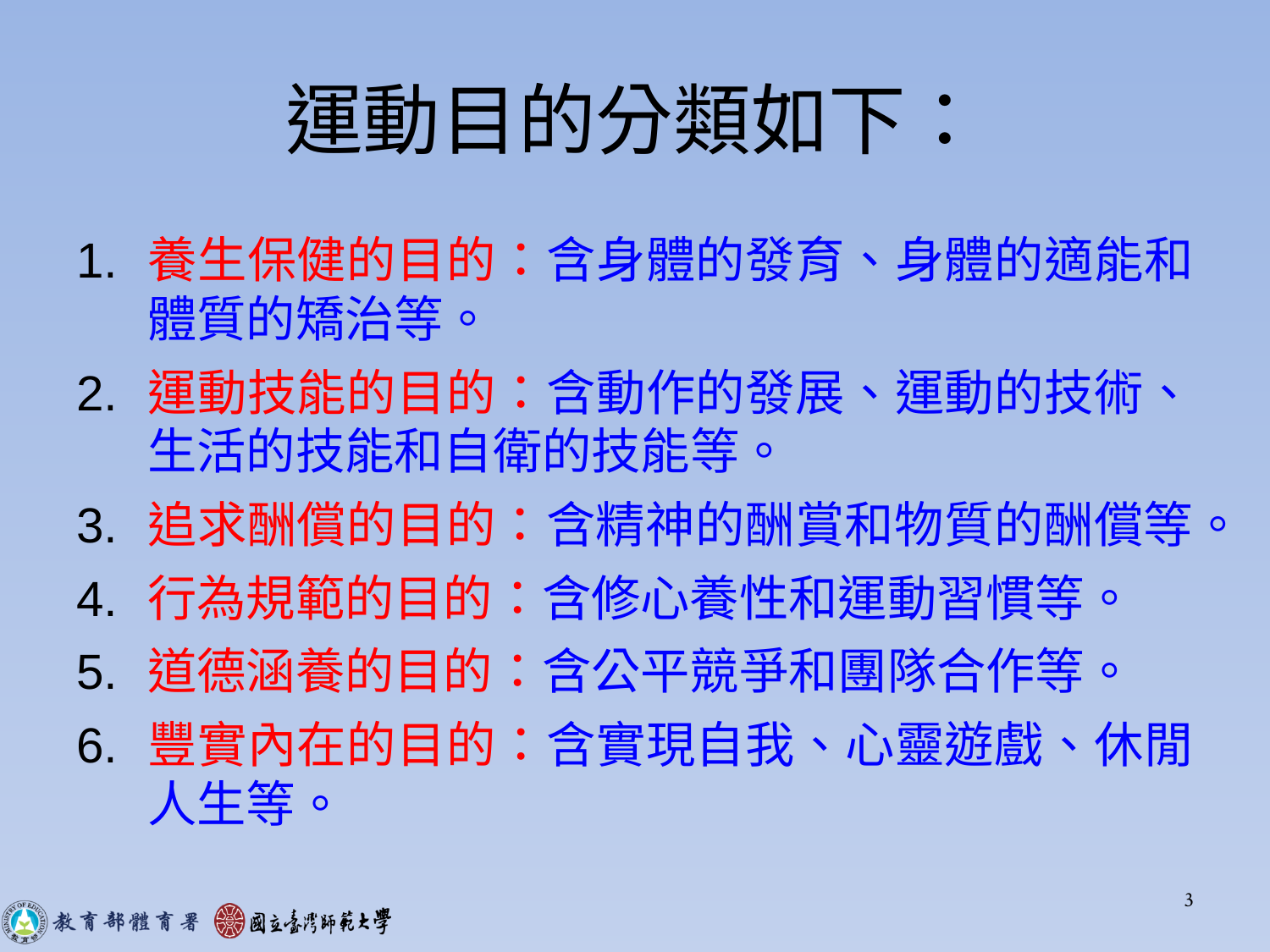

# 運動目的分類如下：
養生保健的目的：含身體的發育、身體的適能和體質的矯治等。
運動技能的目的：含動作的發展、運動的技術、生活的技能和自衛的技能等。
追求酬償的目的：含精神的酬賞和物質的酬償等。
行為規範的目的：含修心養性和運動習慣等。
道德涵養的目的：含公平競爭和團隊合作等。
豐實內在的目的：含實現自我、心靈遊戲、休閒人生等。
3